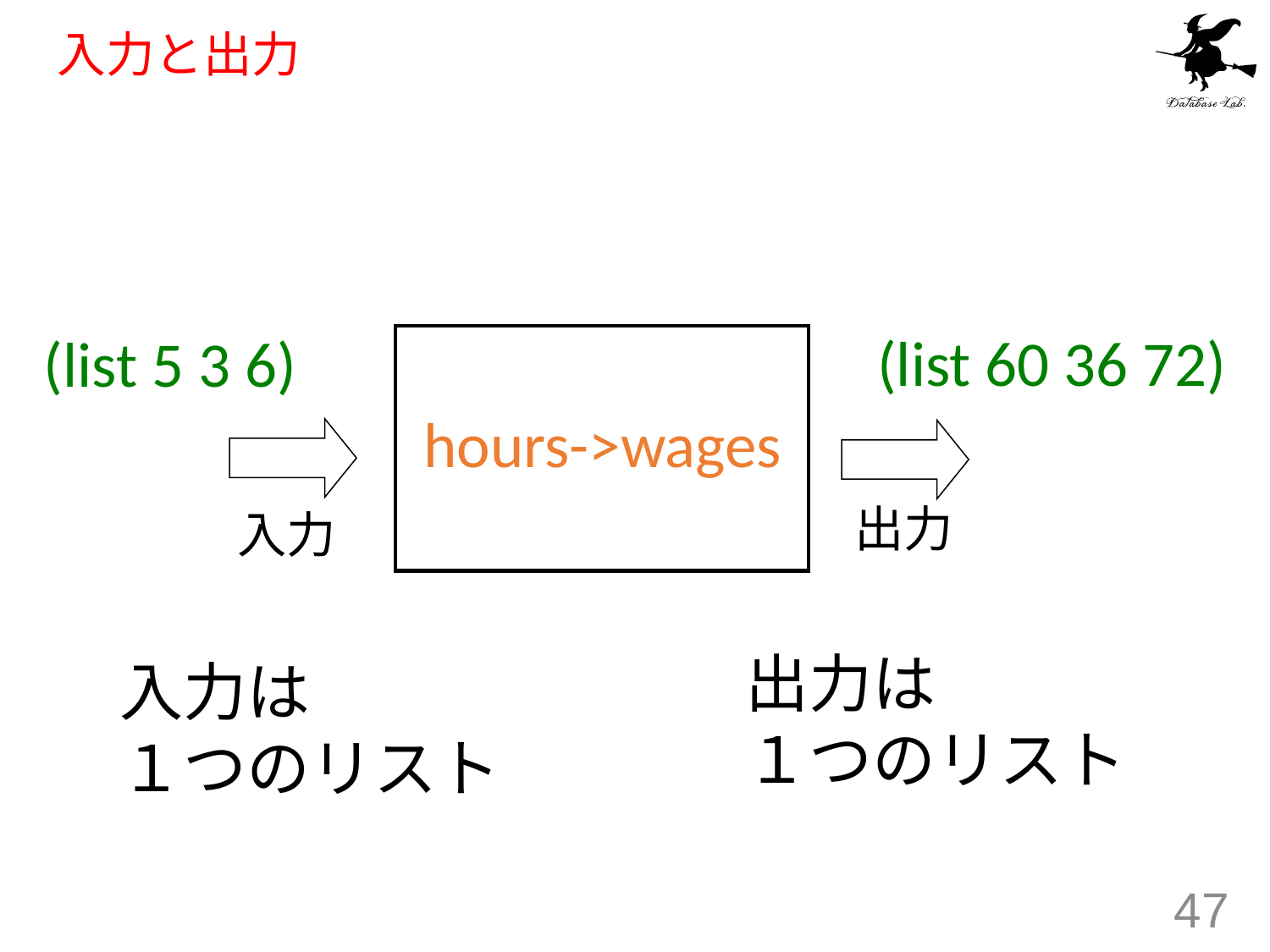

# 入力と出力
(list 60 36 72)
(list 5 3 6)

hours->wages

出力
入力
出力は
１つのリスト
入力は
１つのリスト
47